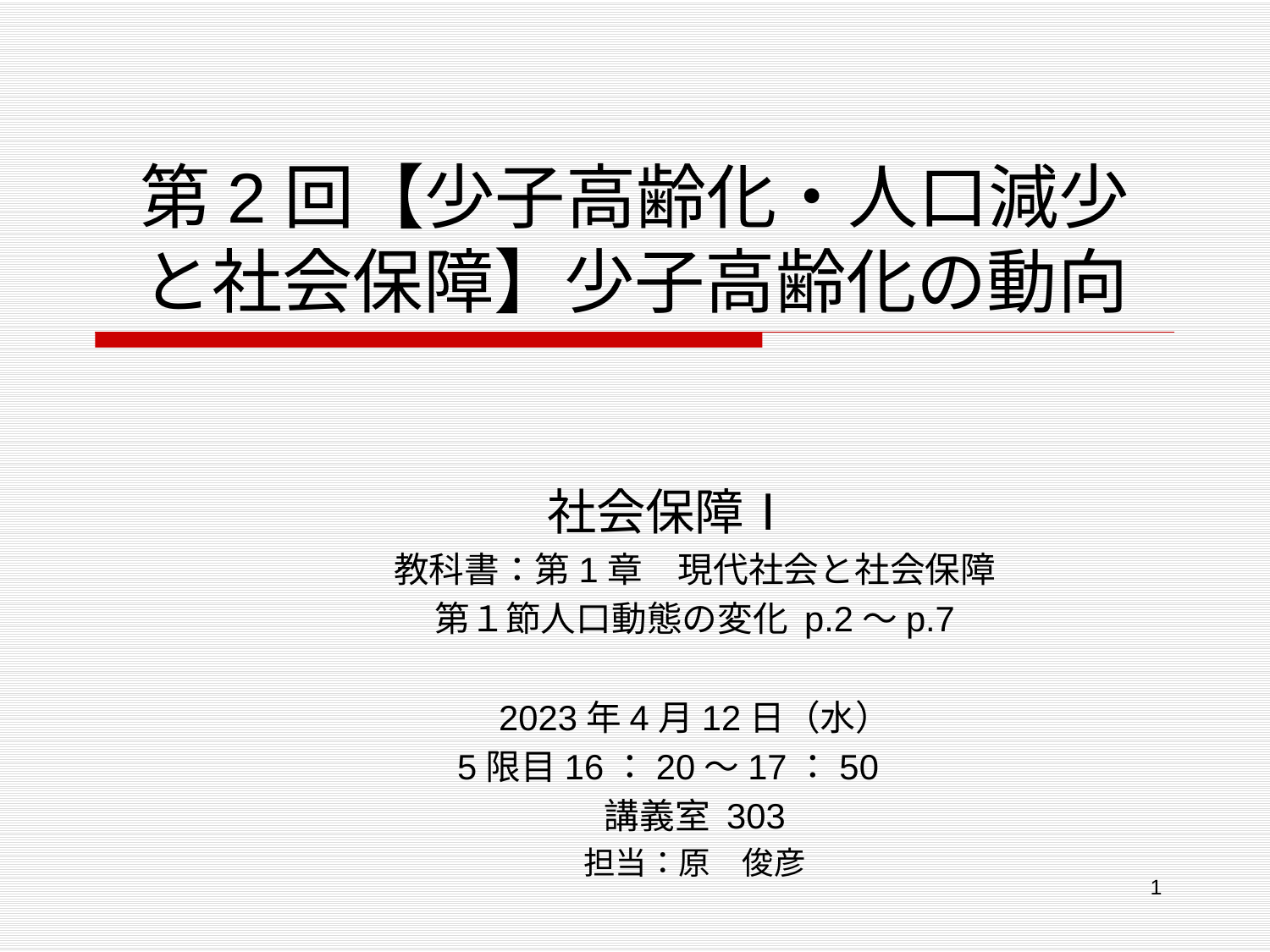

# 第2回【少子高齢化・人口減少と社会保障】少子高齢化の動向
社会保障Ⅰ
教科書：第1章　現代社会と社会保障
第１節人口動態の変化 p.2～p.7

2023年4月12日（水）
5限目16：20～17：50
講義室 303
担当：原　俊彦

　　　       担当　原　俊彦（札幌市立大学）t.hara@scu.ac.jp

1